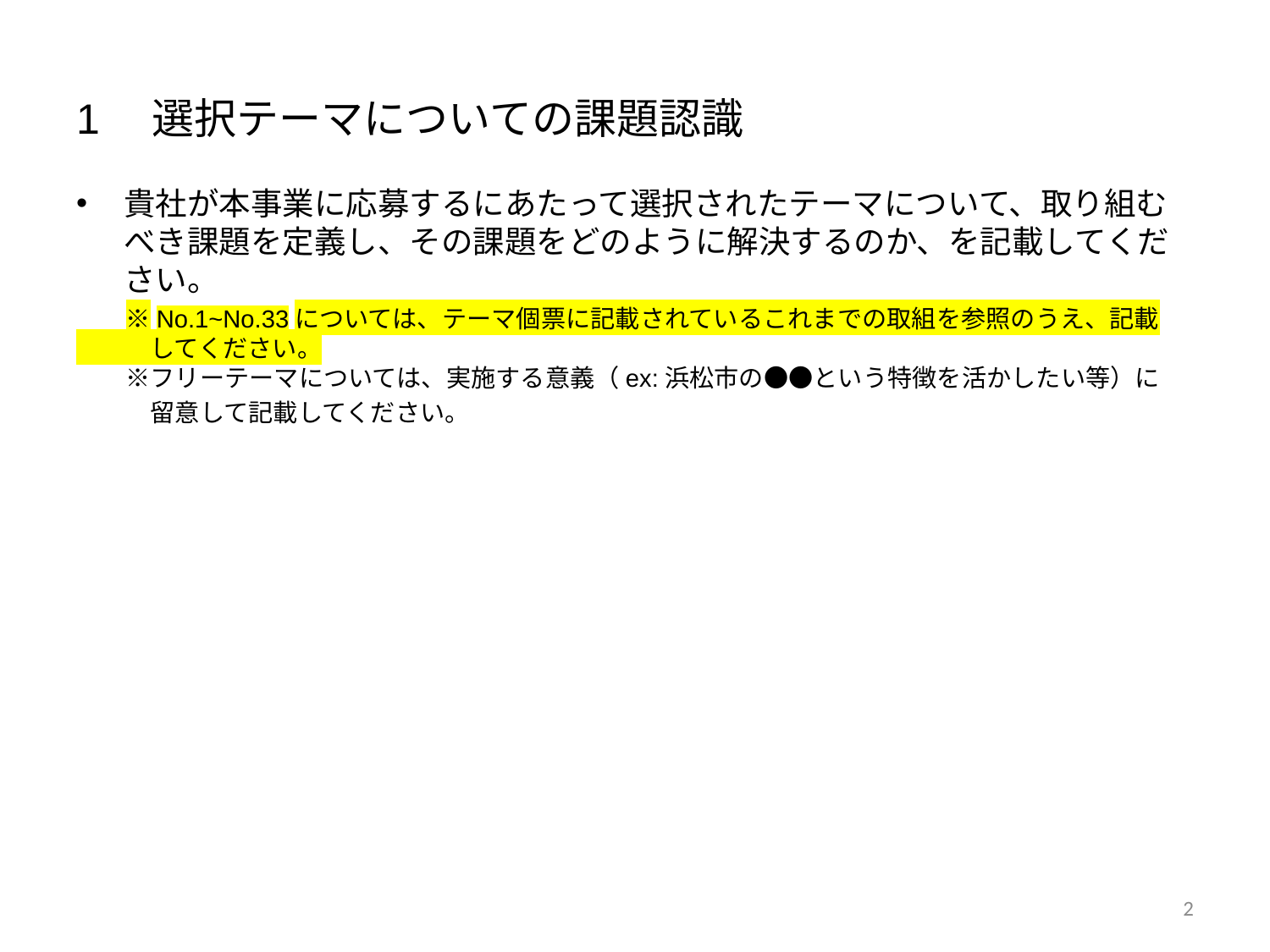

# 1　選択テーマについての課題認識
貴社が本事業に応募するにあたって選択されたテーマについて、取り組むべき課題を定義し、その課題をどのように解決するのか、を記載してください。
　　※No.1~No.33については、テーマ個票に記載されているこれまでの取組を参照のうえ、記載
　　　してください。
　　※フリーテーマについては、実施する意義（ex:浜松市の●●という特徴を活かしたい等）に
　　　留意して記載してください。
2